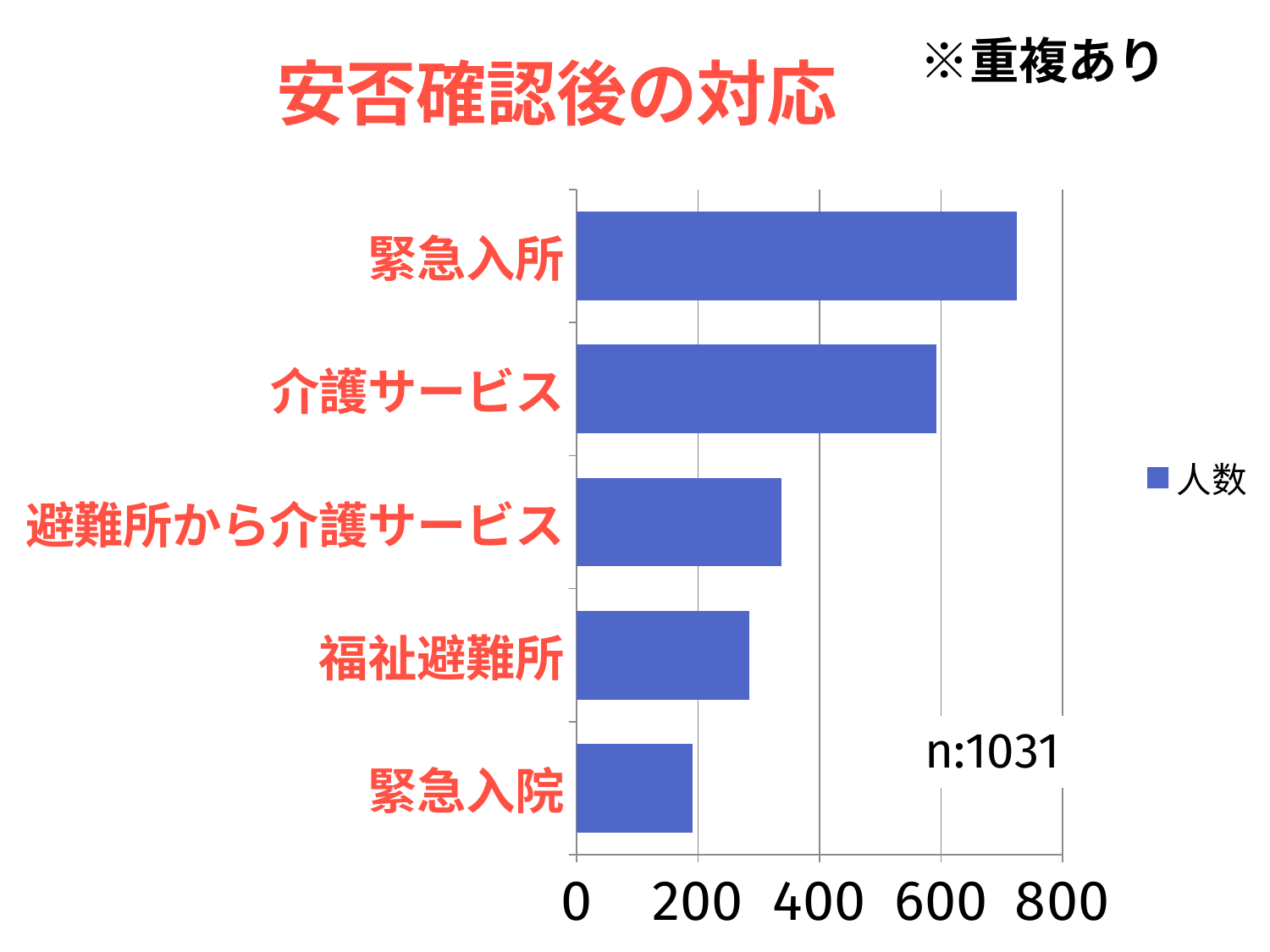

### Chart: 安否確認後の対応

| Category | 人数 |
|---|---|
| 緊急入院 | 191.0 |
| 福祉避難所 | 284.0 |
| 避難所から介護サービス | 338.0 |
| 介護サービス | 592.0 |
| 緊急入所 | 725.0 |